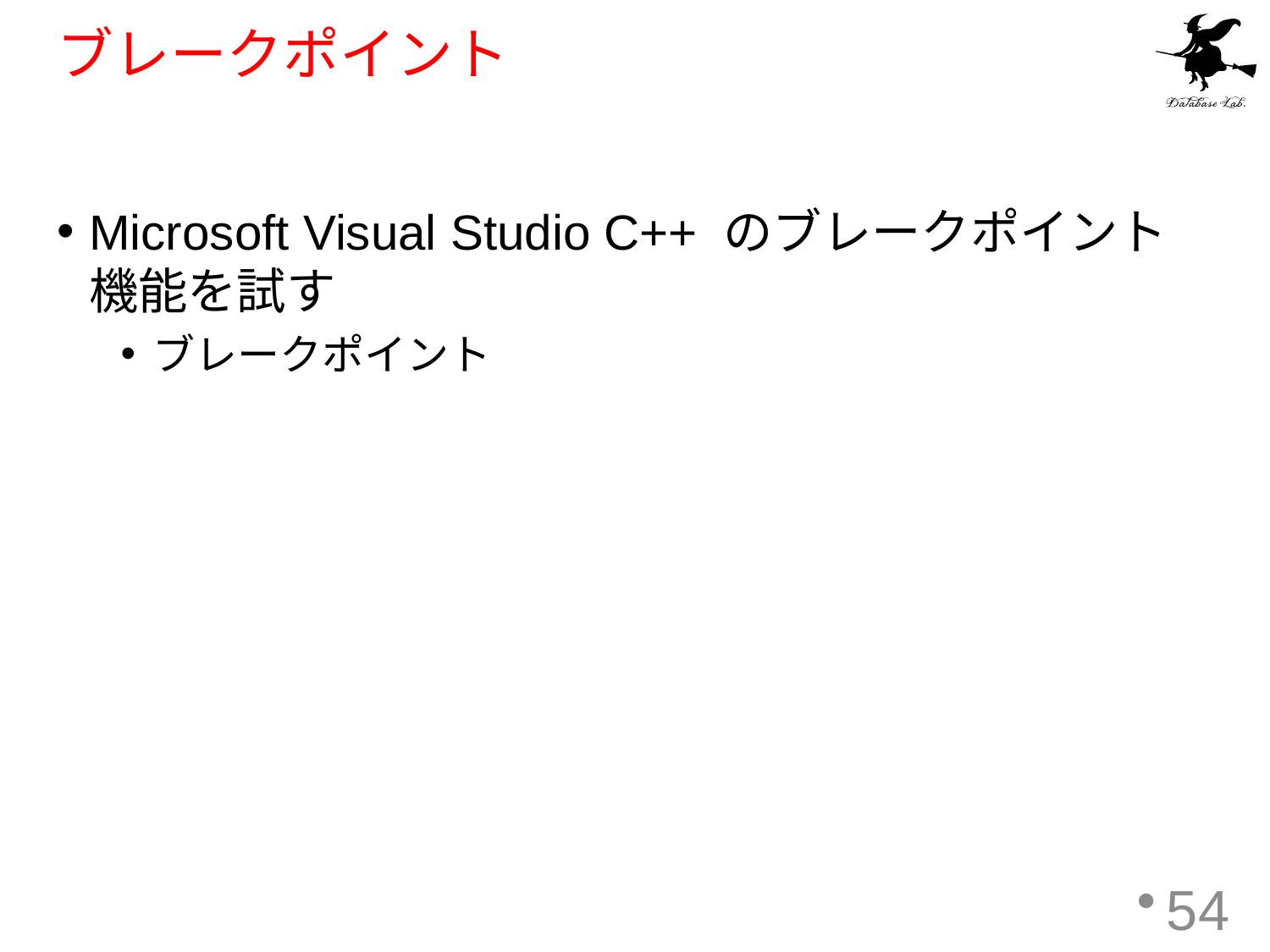

# ブレークポイント

Microsoft Visual Studio C++ のブレークポイント機能を試す
ブレークポイント

54